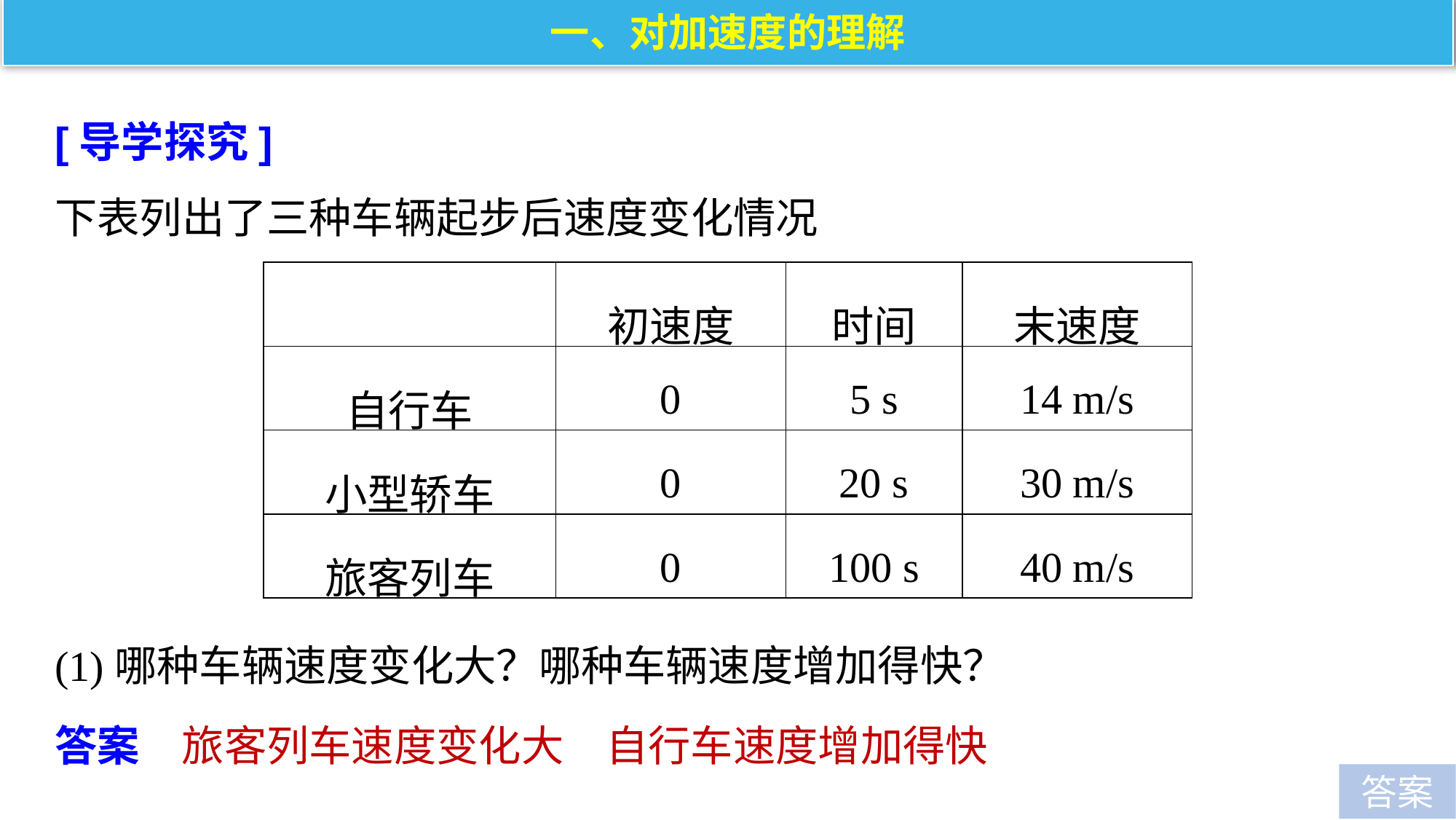

一、对加速度的理解
[导学探究]
下表列出了三种车辆起步后速度变化情况
|  | 初速度 | 时间 | 末速度 |
| --- | --- | --- | --- |
| 自行车 | 0 | 5 s | 14 m/s |
| 小型轿车 | 0 | 20 s | 30 m/s |
| 旅客列车 | 0 | 100 s | 40 m/s |
(1)哪种车辆速度变化大？哪种车辆速度增加得快？
答案　旅客列车速度变化大　自行车速度增加得快
答案